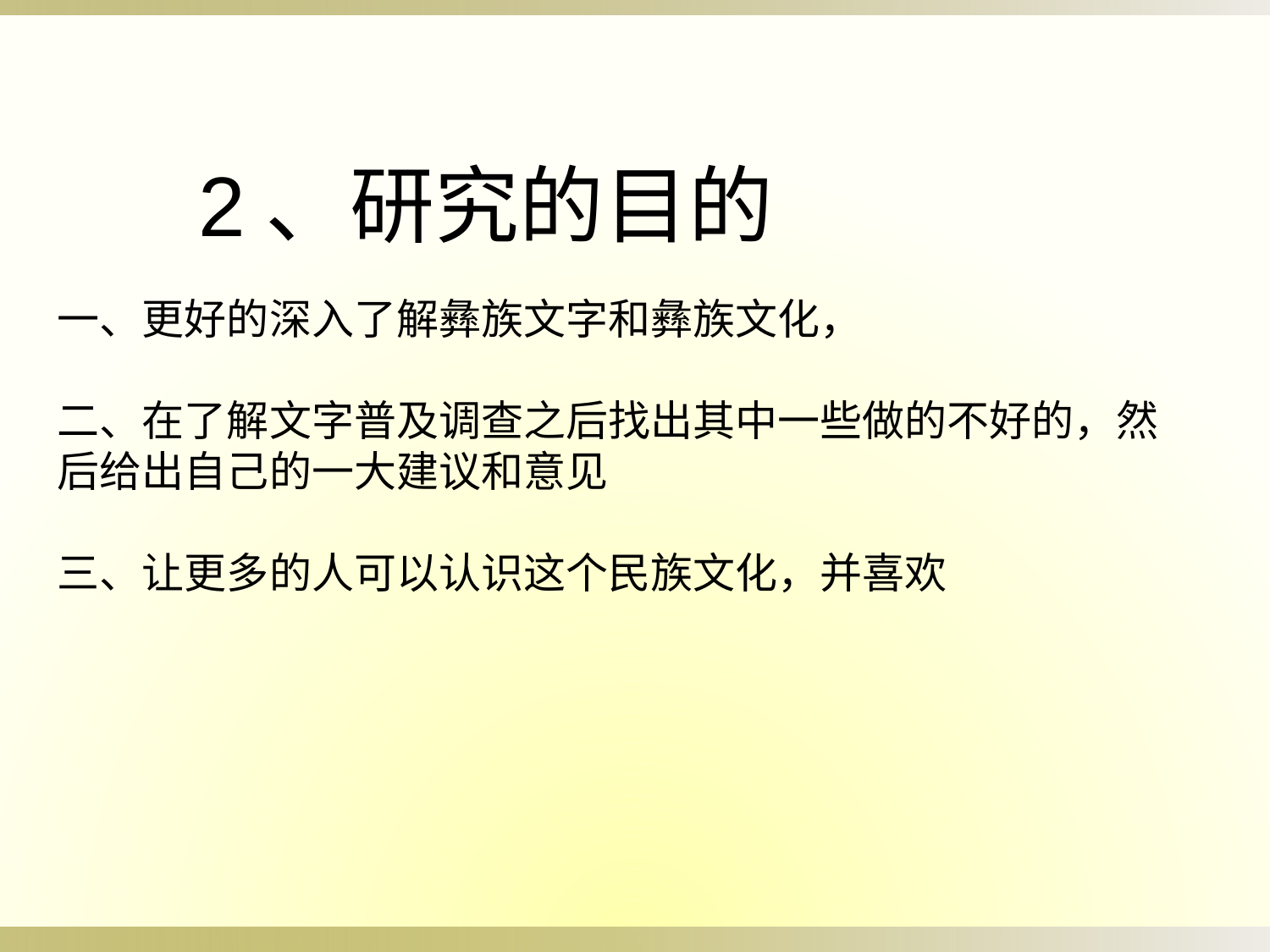

2、研究的目的

一、更好的深入了解彝族文字和彝族文化，

二、在了解文字普及调查之后找出其中一些做的不好的，然后给出自己的一大建议和意见

三、让更多的人可以认识这个民族文化，并喜欢